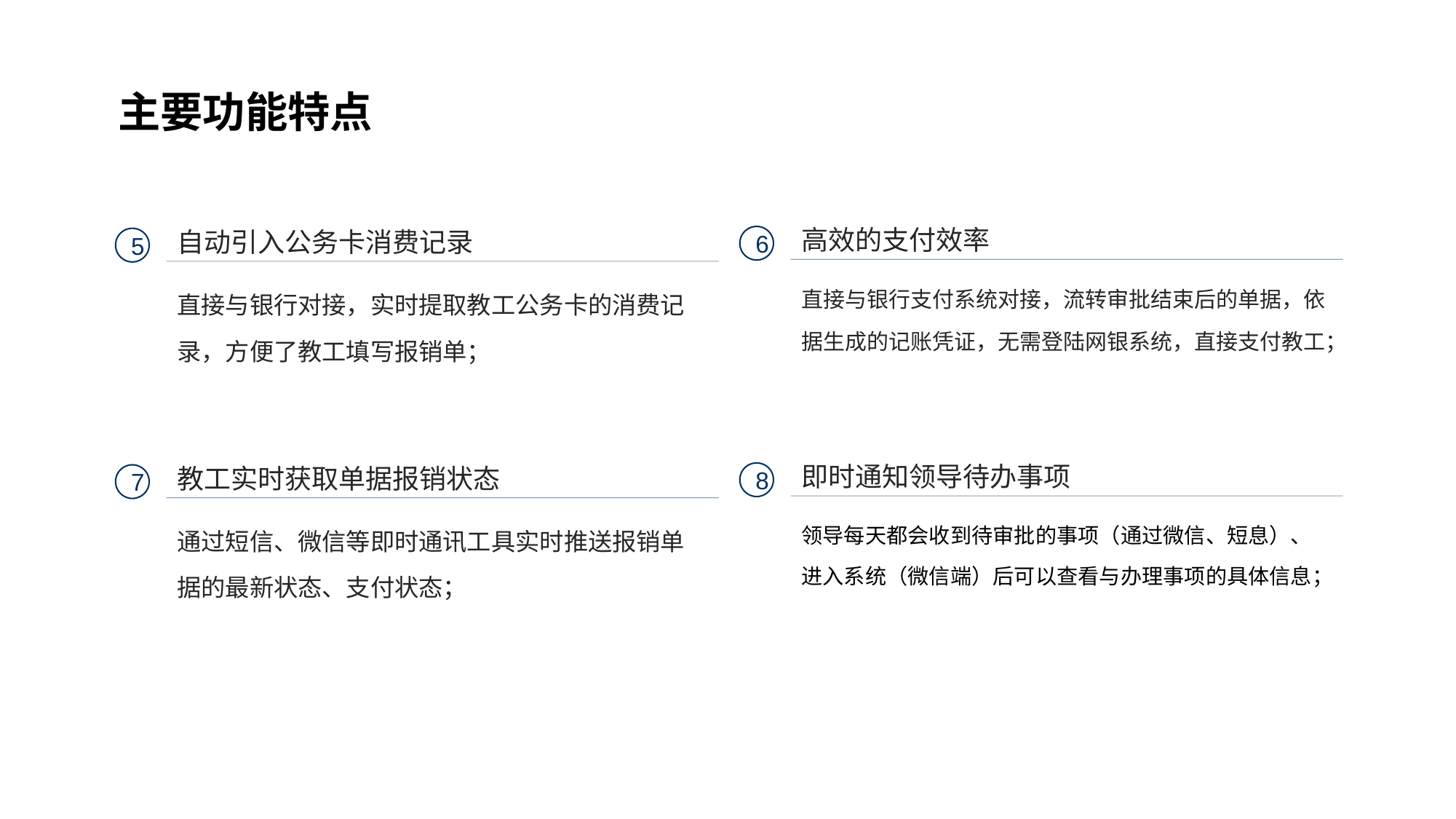

主要功能特点
高效的支付效率
自动引入公务卡消费记录
6
5
直接与银行支付系统对接，流转审批结束后的单据，依据生成的记账凭证，无需登陆网银系统，直接支付教工；
直接与银行对接，实时提取教工公务卡的消费记录，方便了教工填写报销单；
即时通知领导待办事项
教工实时获取单据报销状态

8
7
领导每天都会收到待审批的事项（通过微信、短息）、进入系统（微信端）后可以查看与办理事项的具体信息；
通过短信、微信等即时通讯工具实时推送报销单据的最新状态、支付状态；